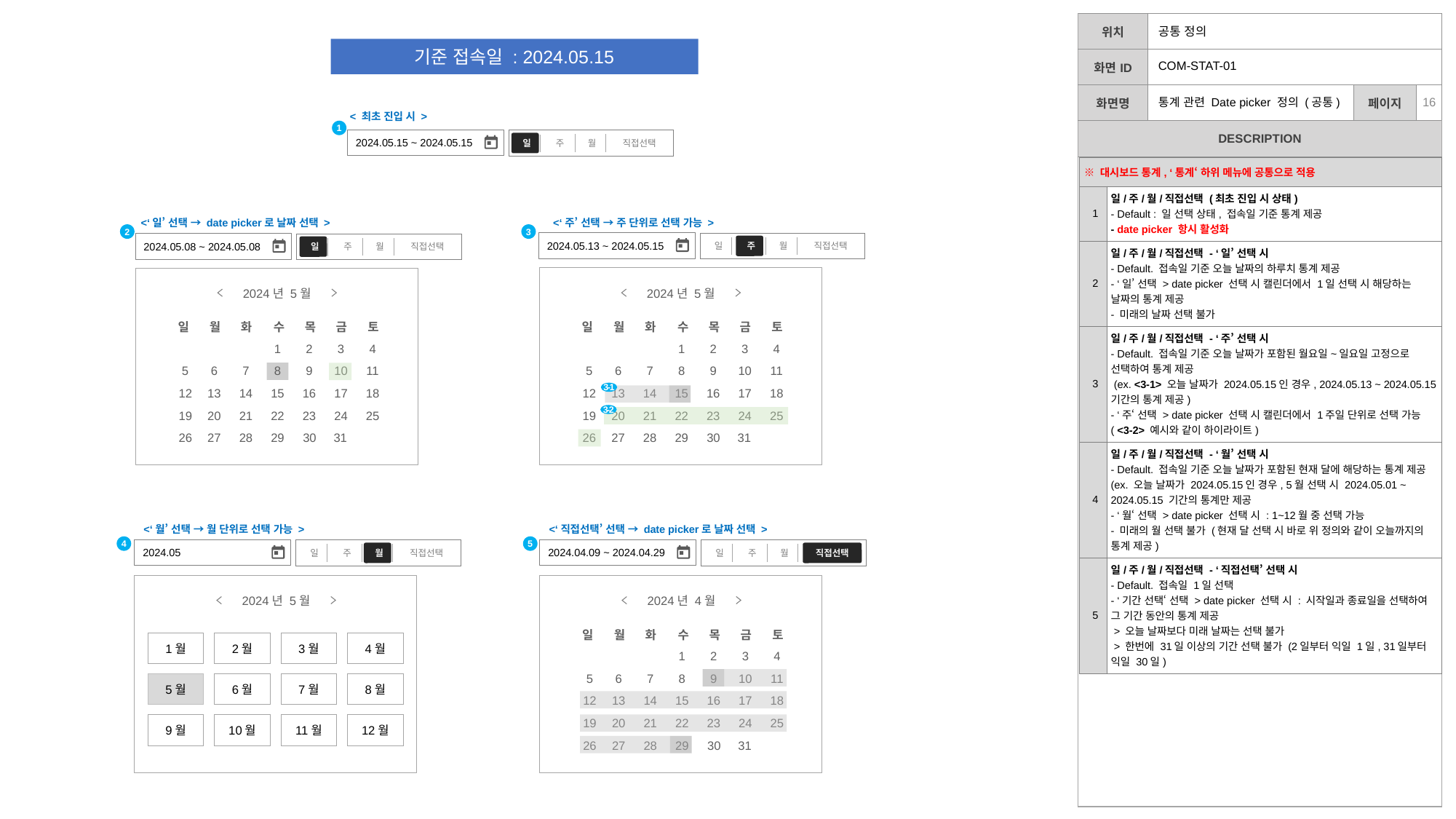

공통 정의
기준 접속일 : 2024.05.15
COM-STAT-01
통계 관련 Date picker 정의 (공통)
< 최초 진입 시 >
1
2024.05.15 ~ 2024.05.15

일
주
월
직접선택
| ※ 대시보드 통계, ‘통계‘ 하위 메뉴에 공통으로 적용 |  |
| --- | --- |
| 1 | 일/주/월/직접선택 (최초 진입 시 상태) - Default : 일 선택 상태, 접속일 기준 통계 제공 - date picker 항시 활성화 |
| 2 | 일/주/월/직접선택 - ‘일’ 선택 시 - Default. 접속일 기준 오늘 날짜의 하루치 통계 제공 - ‘일’ 선택 > date picker 선택 시 캘린더에서 1일 선택 시 해당하는 날짜의 통계 제공 - 미래의 날짜 선택 불가 |
| 3 | 일/주/월/직접선택 - ‘주’ 선택 시 - Default. 접속일 기준 오늘 날짜가 포함된 월요일~일요일 고정으로 선택하여 통계 제공 (ex. <3-1> 오늘 날짜가 2024.05.15인 경우, 2024.05.13 ~ 2024.05.15 기간의 통계 제공) - ‘주‘ 선택 > date picker 선택 시 캘린더에서 1주일 단위로 선택 가능 ( <3-2> 예시와 같이 하이라이트) |
| 4 | 일/주/월/직접선택 - ‘월’ 선택 시 - Default. 접속일 기준 오늘 날짜가 포함된 현재 달에 해당하는 통계 제공 (ex. 오늘 날짜가 2024.05.15인 경우, 5월 선택 시 2024.05.01 ~ 2024.05.15 기간의 통계만 제공 - ‘월‘ 선택 > date picker 선택 시 : 1~12월 중 선택 가능 - 미래의 월 선택 불가 (현재 달 선택 시 바로 위 정의와 같이 오늘까지의 통계 제공) |
| 5 | 일/주/월/직접선택 - ‘직접선택’ 선택 시 - Default. 접속일 1일 선택 - ‘기간 선택‘ 선택 > date picker 선택 시 : 시작일과 종료일을 선택하여 그 기간 동안의 통계 제공 > 오늘 날짜보다 미래 날짜는 선택 불가 > 한번에 31일 이상의 기간 선택 불가 (2일부터 익일 1일, 31일부터 익일 30일) |
<‘일’ 선택 → date picker로 날짜 선택 >
<‘주’ 선택 → 주 단위로 선택 가능 >
2
3
2024.05.13 ~ 2024.05.15

주
일
주
월
직접선택
2024.05.08 ~ 2024.05.08

일
주
월
직접선택

2024년 5월

일
월
화
수
목
금
토
1
2
3
4
5
6
7
8
9
10
11
12
13
14
15
16
17
18
19
20
21
22
23
24
25
26
27
28
29
30
31

2024년 5월

일
월
화
수
목
금
토
1
2
3
4
5
6
7
8
9
10
11
12
13
14
15
16
17
18
19
20
21
22
23
24
25
26
27
28
29
30
31

3-1
3-2
<‘월’ 선택 → 월 단위로 선택 가능 >
<‘직접선택’ 선택 → date picker로 날짜 선택 >
4
5
2024.05

월
일
주
월
직접선택
2024.04.09 ~ 2024.04.29

직접선택
일
주
월
직접선택

2024년 4월

일
월
화
수
목
금
토
1
2
3
4
5
6
7
8
9
10
11
12
13
14
15
16
17
18
19
20
21
22
23
24
25
26
27
28
29
30
31

2024년 5월

1월
2월
3월
4월
5월
6월
7월
8월
9월
10월
11월
12월